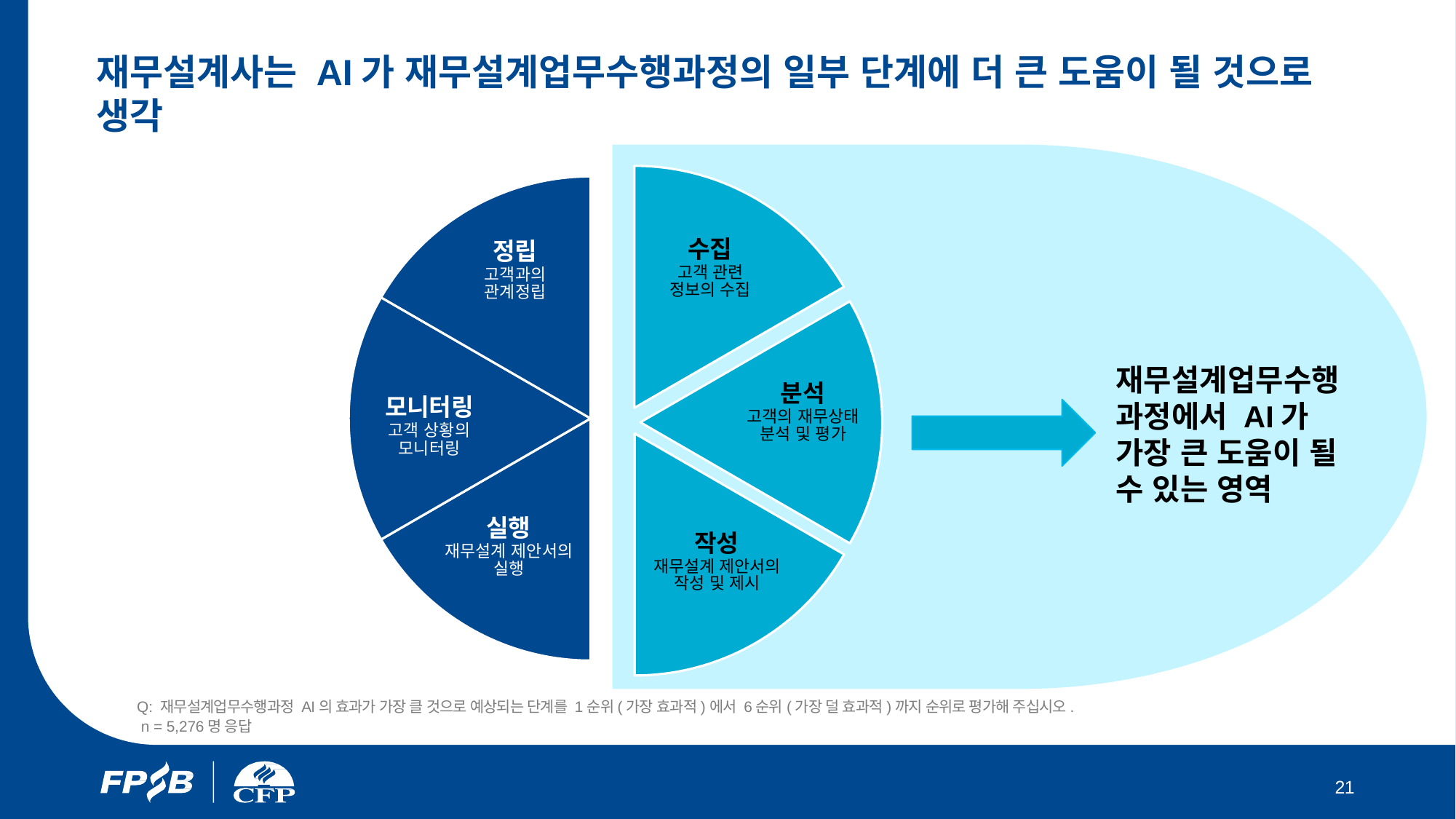

# 재무설계사는 AI가 재무설계업무수행과정의 일부 단계에 더 큰 도움이 될 것으로 생각

수집
고객 관련 정보의 수집
정립
고객과의 관계정립

재무설계업무수행과정에서 AI가 가장 큰 도움이 될 수 있는 영역
분석
고객의 재무상태 분석 및 평가
모니터링
고객 상황의 모니터링

실행
재무설계 제안서의 실행
작성
재무설계 제안서의 작성 및 제시
Q: 재무설계업무수행과정 AI의 효과가 가장 클 것으로 예상되는 단계를 1순위(가장 효과적)에서 6순위(가장 덜 효과적)까지 순위로 평가해 주십시오.
 n = 5,276명 응답
21